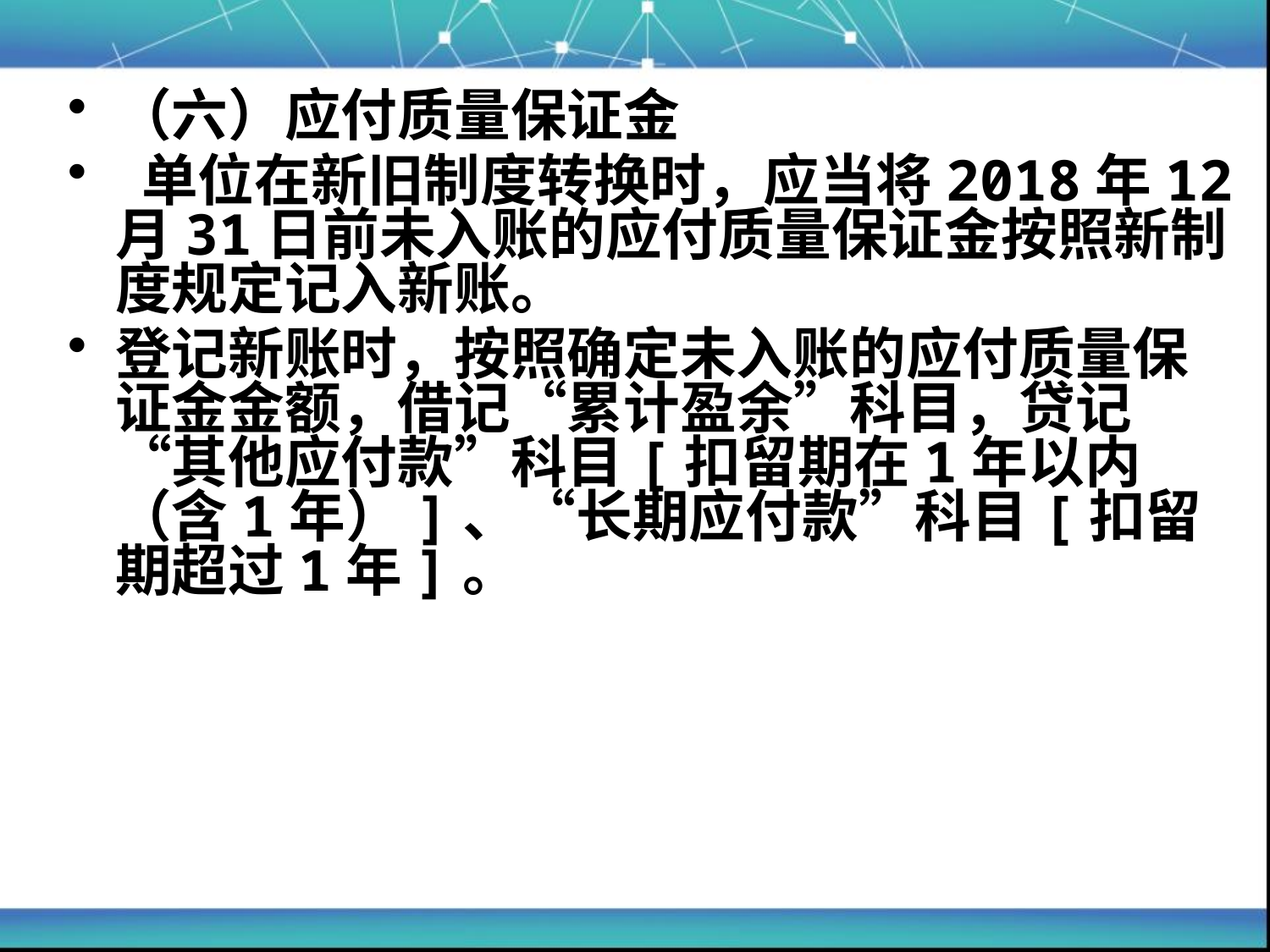

（六）应付质量保证金
 单位在新旧制度转换时，应当将2018年12月31日前未入账的应付质量保证金按照新制度规定记入新账。
登记新账时，按照确定未入账的应付质量保证金金额，借记“累计盈余”科目，贷记“其他应付款”科目[扣留期在1年以内（含1年）]、“长期应付款”科目[扣留期超过1年]。